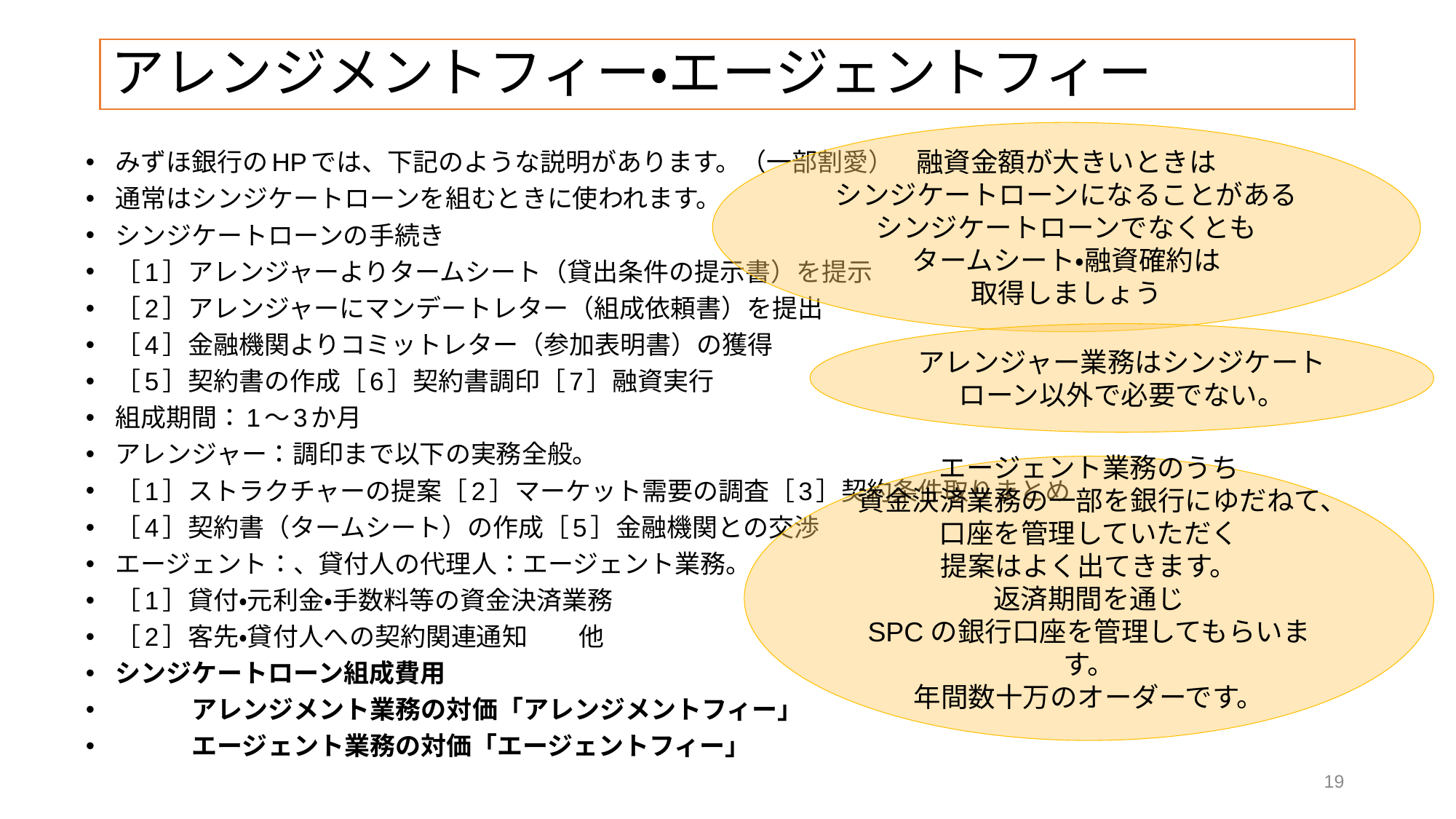

# アレンジメントフィー・エージェントフィー
融資金額が大きいときは
シンジケートローンになることがある
シンジケートローンでなくとも
タームシート・融資確約は
取得しましょう
みずほ銀行のHPでは、下記のような説明があります。（一部割愛）
通常はシンジケートローンを組むときに使われます。
シンジケートローンの手続き
［1］アレンジャーよりタームシート（貸出条件の提示書）を提示
［2］アレンジャーにマンデートレター（組成依頼書）を提出
［4］金融機関よりコミットレター（参加表明書）の獲得
［5］契約書の作成［6］契約書調印［7］融資実行
組成期間：1～3か月
アレンジャー：調印まで以下の実務全般。
［1］ストラクチャーの提案［2］マーケット需要の調査［3］契約条件取りまとめ
［4］契約書（タームシート）の作成［5］金融機関との交渉
エージェント：、貸付人の代理人：エージェント業務。
［1］貸付・元利金・手数料等の資金決済業務
［2］客先・貸付人への契約関連通知　　他
シンジケートローン組成費用
　　　アレンジメント業務の対価「アレンジメントフィー」
　　　エージェント業務の対価「エージェントフィー」

アレンジャー業務はシンジケートローン以外で必要でない。
エージェント業務のうち
資金決済業務の一部を銀行にゆだねて、口座を管理していただく
提案はよく出てきます。
返済期間を通じ
SPCの銀行口座を管理してもらいます。
年間数十万のオーダーです。

19